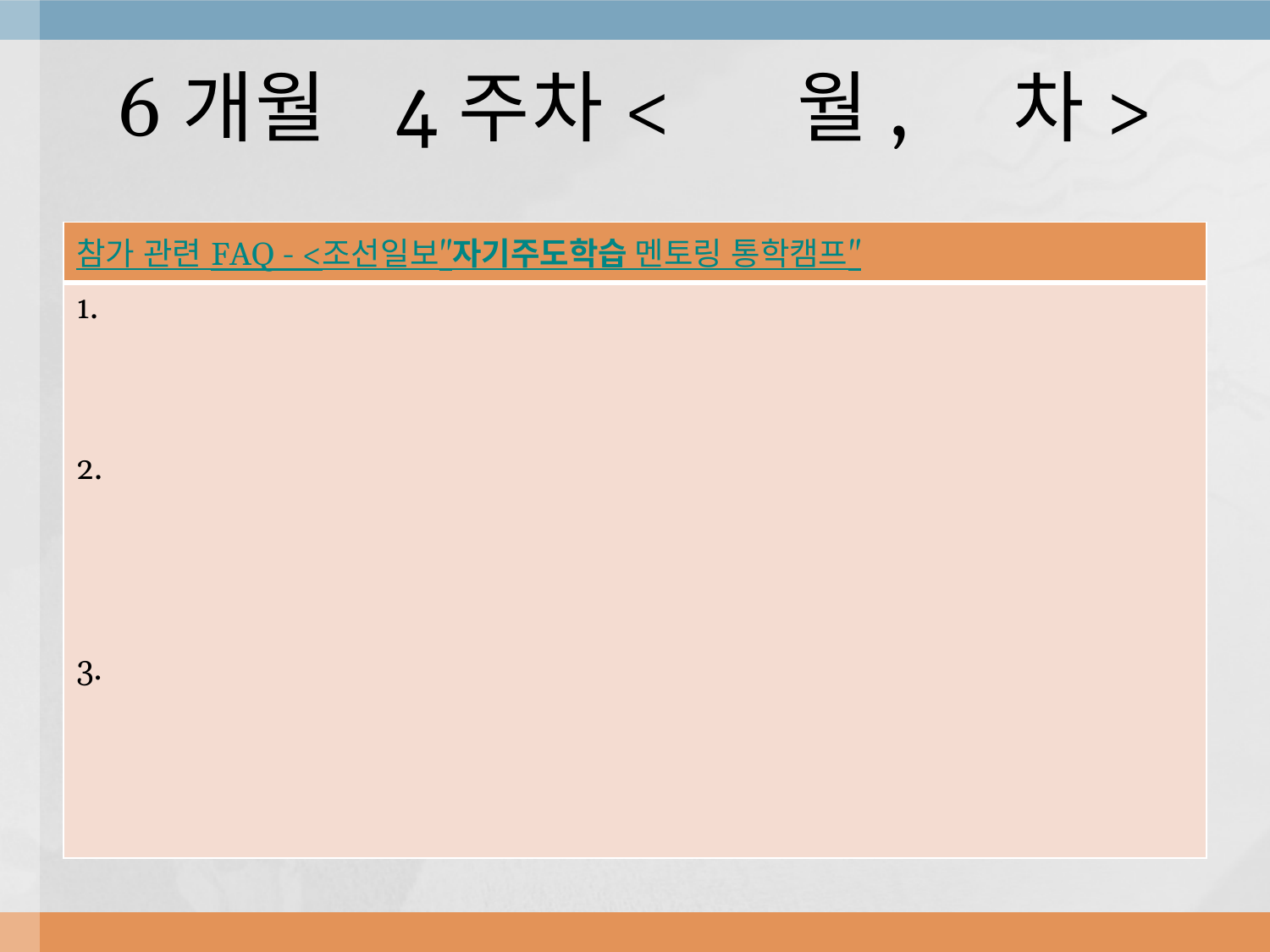

# 6개월  4주차<     월,    차>
| 참가 관련 FAQ - <조선일보"자기주도학습 멘토링 통학캠프" |
| --- |
| 1. 2. 3. |